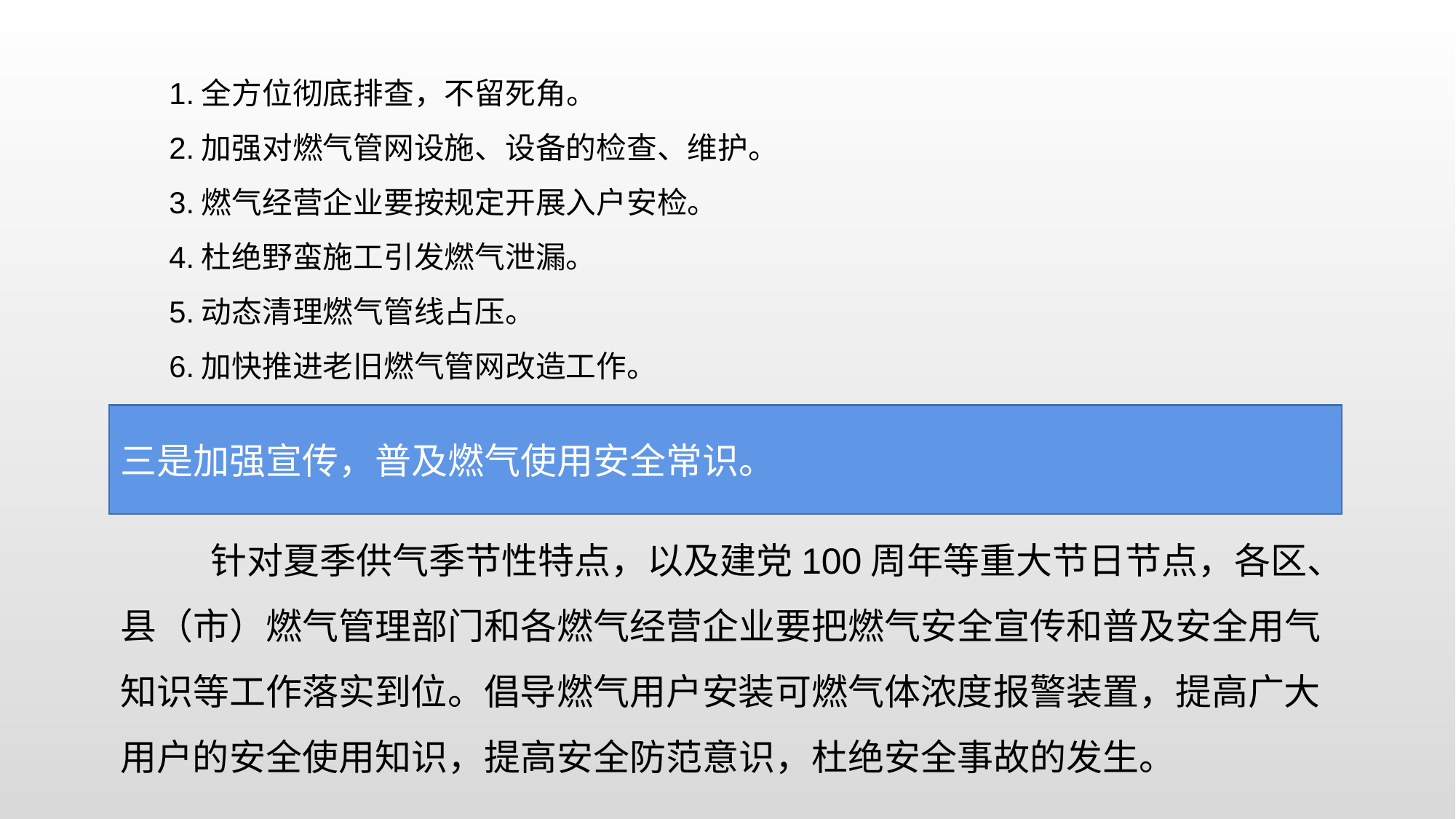

1.全方位彻底排查，不留死角。
2.加强对燃气管网设施、设备的检查、维护。
3.燃气经营企业要按规定开展入户安检。
4.杜绝野蛮施工引发燃气泄漏。
5.动态清理燃气管线占压。
6.加快推进老旧燃气管网改造工作。
三是加强宣传，普及燃气使用安全常识。
    针对夏季供气季节性特点，以及建党100周年等重大节日节点，各区、县（市）燃气管理部门和各燃气经营企业要把燃气安全宣传和普及安全用气知识等工作落实到位。倡导燃气用户安装可燃气体浓度报警装置，提高广大用户的安全使用知识，提高安全防范意识，杜绝安全事故的发生。